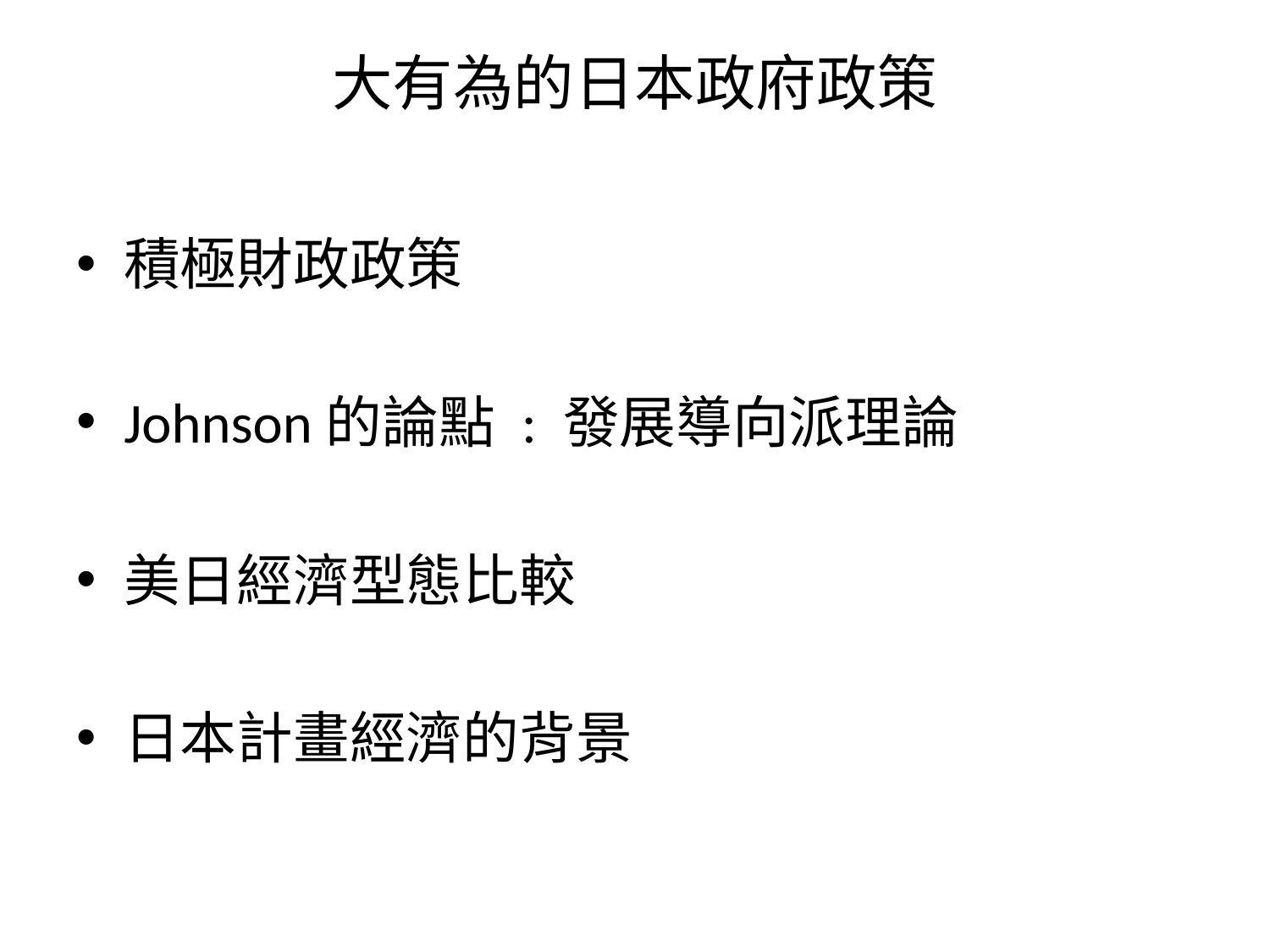

# 大有為的日本政府政策
積極財政政策

Johnson的論點 : 發展導向派理論

美日經濟型態比較

日本計畫經濟的背景